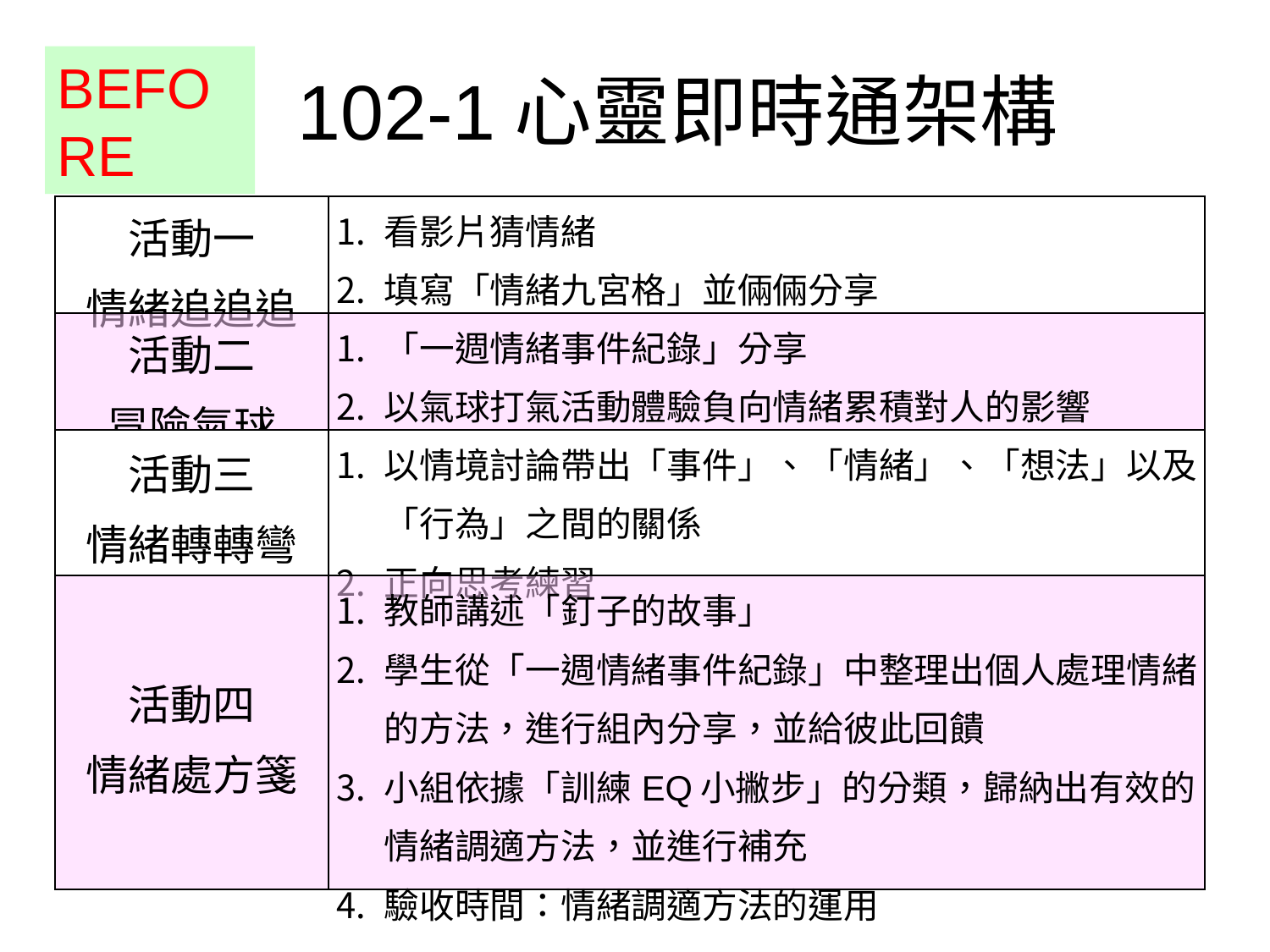

BEFORE
102-1心靈即時通架構
| 活動一 情緒追追追 | 看影片猜情緒 填寫「情緒九宮格」並倆倆分享 |
| --- | --- |
| 活動二 冒險氣球 | 「一週情緒事件紀錄」分享 以氣球打氣活動體驗負向情緒累積對人的影響 |
| 活動三 情緒轉轉彎 | 以情境討論帶出「事件」、「情緒」、「想法」以及「行為」之間的關係 正向思考練習 |
| 活動四 情緒處方箋 | 教師講述「釘子的故事」 學生從「一週情緒事件紀錄」中整理出個人處理情緒的方法，進行組內分享，並給彼此回饋 小組依據「訓練EQ小撇步」的分類，歸納出有效的情緒調適方法，並進行補充 驗收時間：情緒調適方法的運用 |